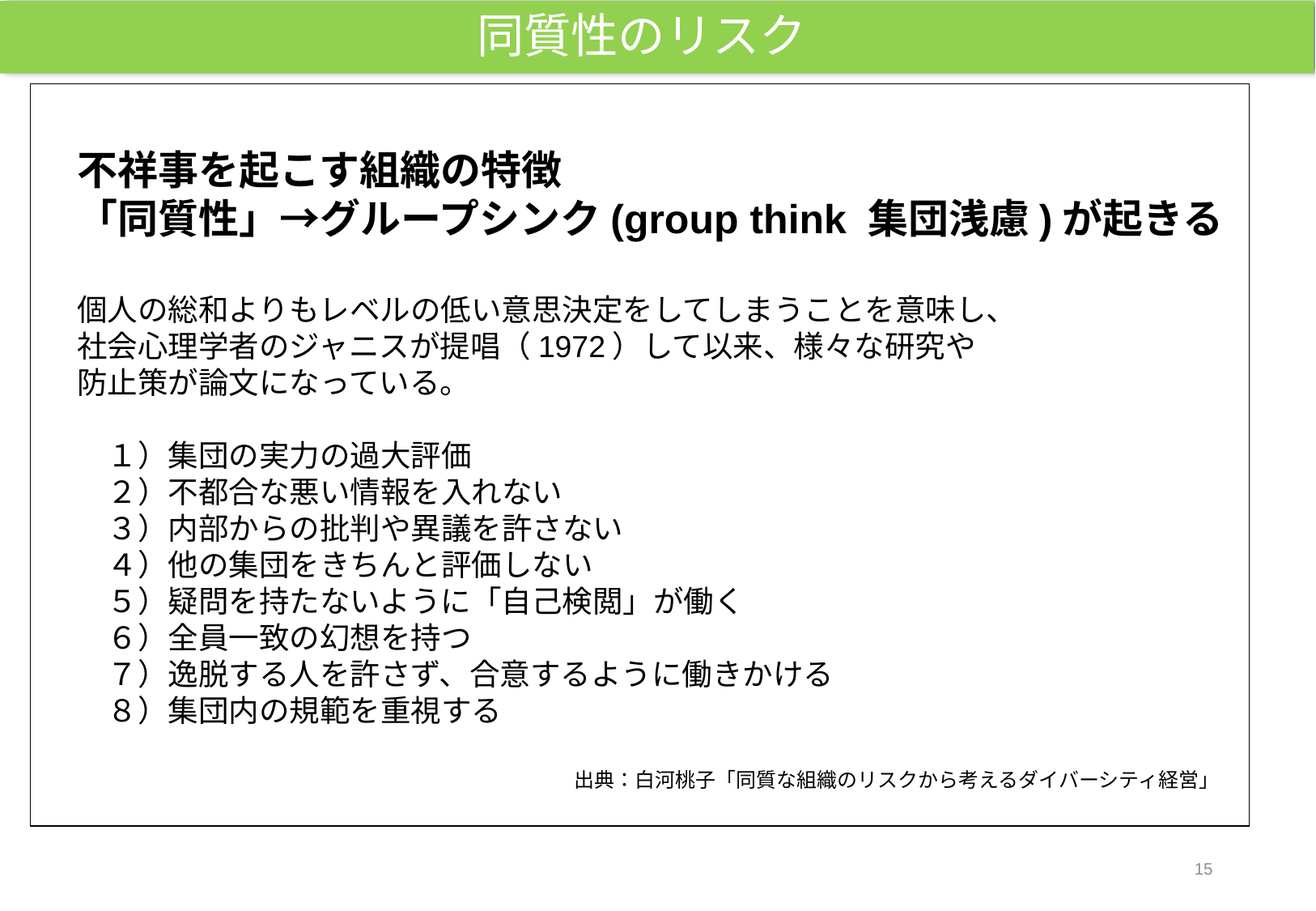

同質性のリスク

不祥事を起こす組織の特徴
「同質性」→グループシンク(group think 集団浅慮)が起きる

個人の総和よりもレベルの低い意思決定をしてしまうことを意味し、
社会心理学者のジャニスが提唱（1972）して以来、様々な研究や
防止策が論文になっている。

　１）集団の実力の過大評価
　２）不都合な悪い情報を入れない
　３）内部からの批判や異議を許さない
　４）他の集団をきちんと評価しない
　５）疑問を持たないように「自己検閲」が働く
　６）全員一致の幻想を持つ
　７）逸脱する人を許さず、合意するように働きかける
　８）集団内の規範を重視する

　　　　　　　　　　　　　　　　　　　　　出典：白河桃子「同質な組織のリスクから考えるダイバーシティ経営」
15